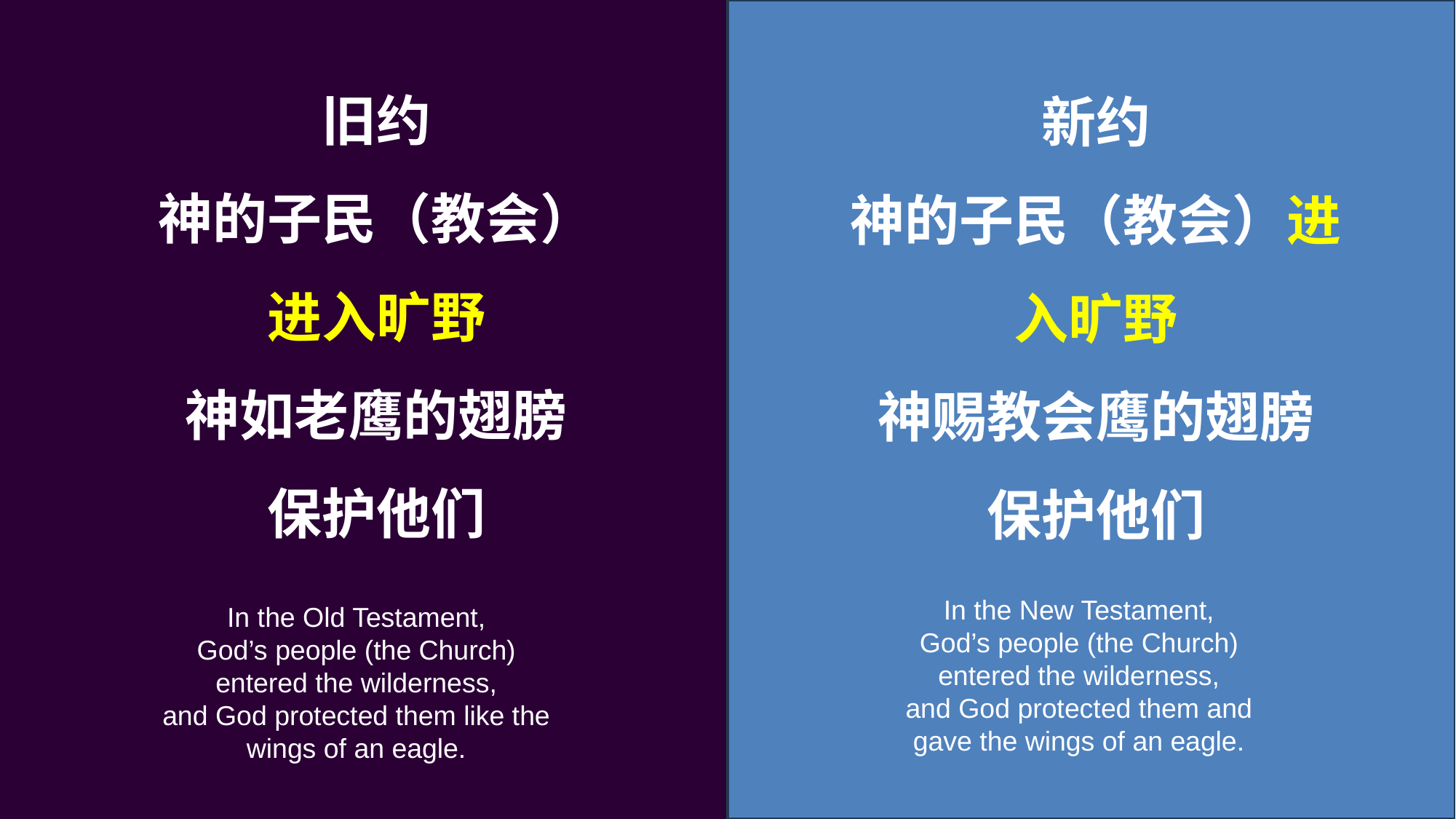

旧约
神的子民（教会）进入旷野
神如老鹰的翅膀
保护他们

新约
神的子民（教会）进入旷野
神赐教会鹰的翅膀
保护他们
In the New Testament,
God’s people (the Church) entered the wilderness,
and God protected them and gave the wings of an eagle.
In the Old Testament,
God’s people (the Church) entered the wilderness,
and God protected them like the wings of an eagle.